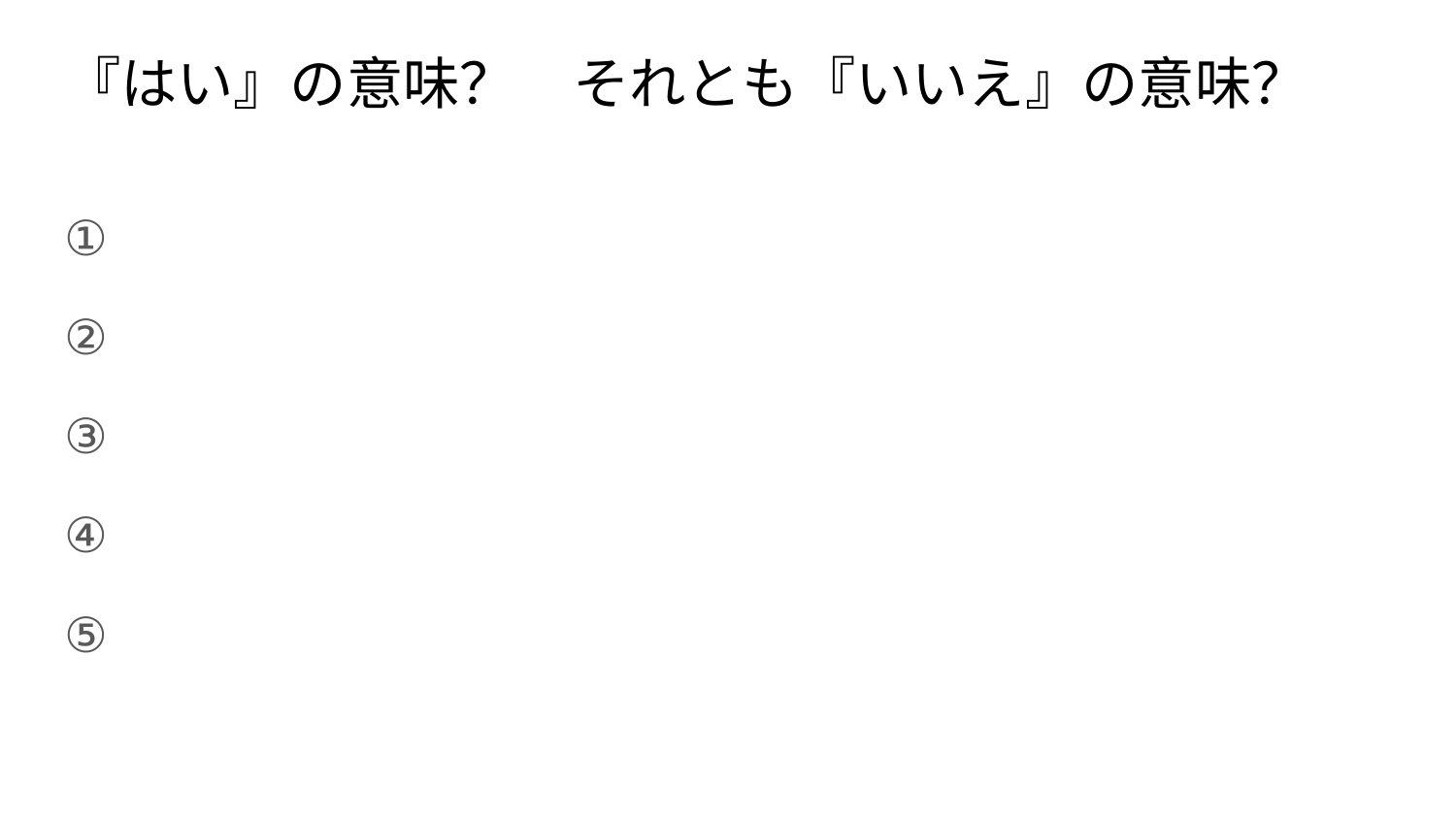

# 『はい』の意味？　それとも『いいえ』の意味？
①
②
③
④
⑤